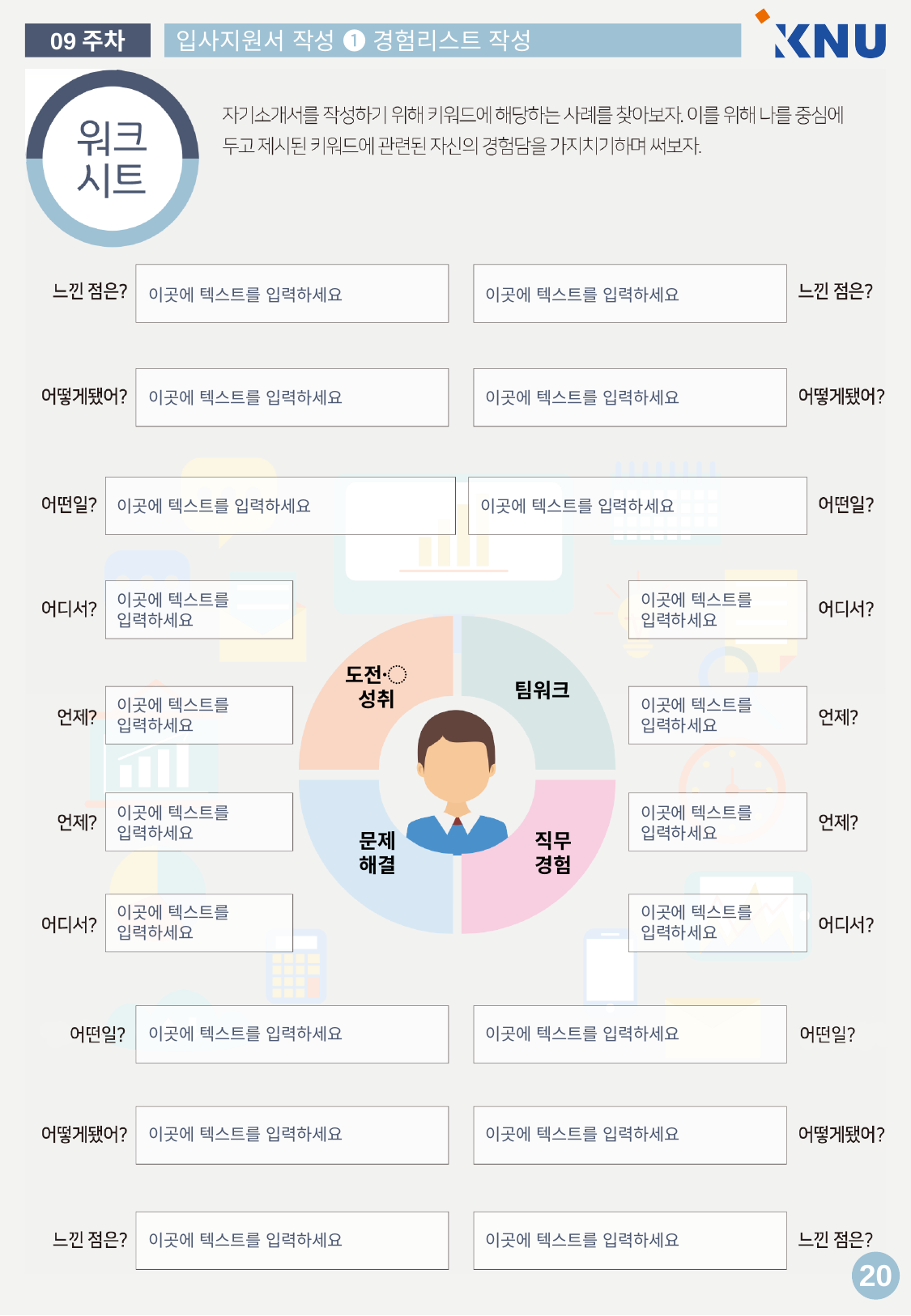

이곳에 텍스트를 입력하세요
이곳에 텍스트를 입력하세요
이곳에 텍스트를 입력하세요
이곳에 텍스트를 입력하세요
이곳에 텍스트를 입력하세요
이곳에 텍스트를 입력하세요
이곳에 텍스트를 입력하세요
이곳에 텍스트를 입력하세요
도전〮
성취
팀워크
이곳에 텍스트를 입력하세요
이곳에 텍스트를 입력하세요
이곳에 텍스트를 입력하세요
이곳에 텍스트를 입력하세요
문제
해결
직무
경험
이곳에 텍스트를 입력하세요
이곳에 텍스트를 입력하세요
이곳에 텍스트를 입력하세요
이곳에 텍스트를 입력하세요
이곳에 텍스트를 입력하세요
이곳에 텍스트를 입력하세요
이곳에 텍스트를 입력하세요
이곳에 텍스트를 입력하세요
20